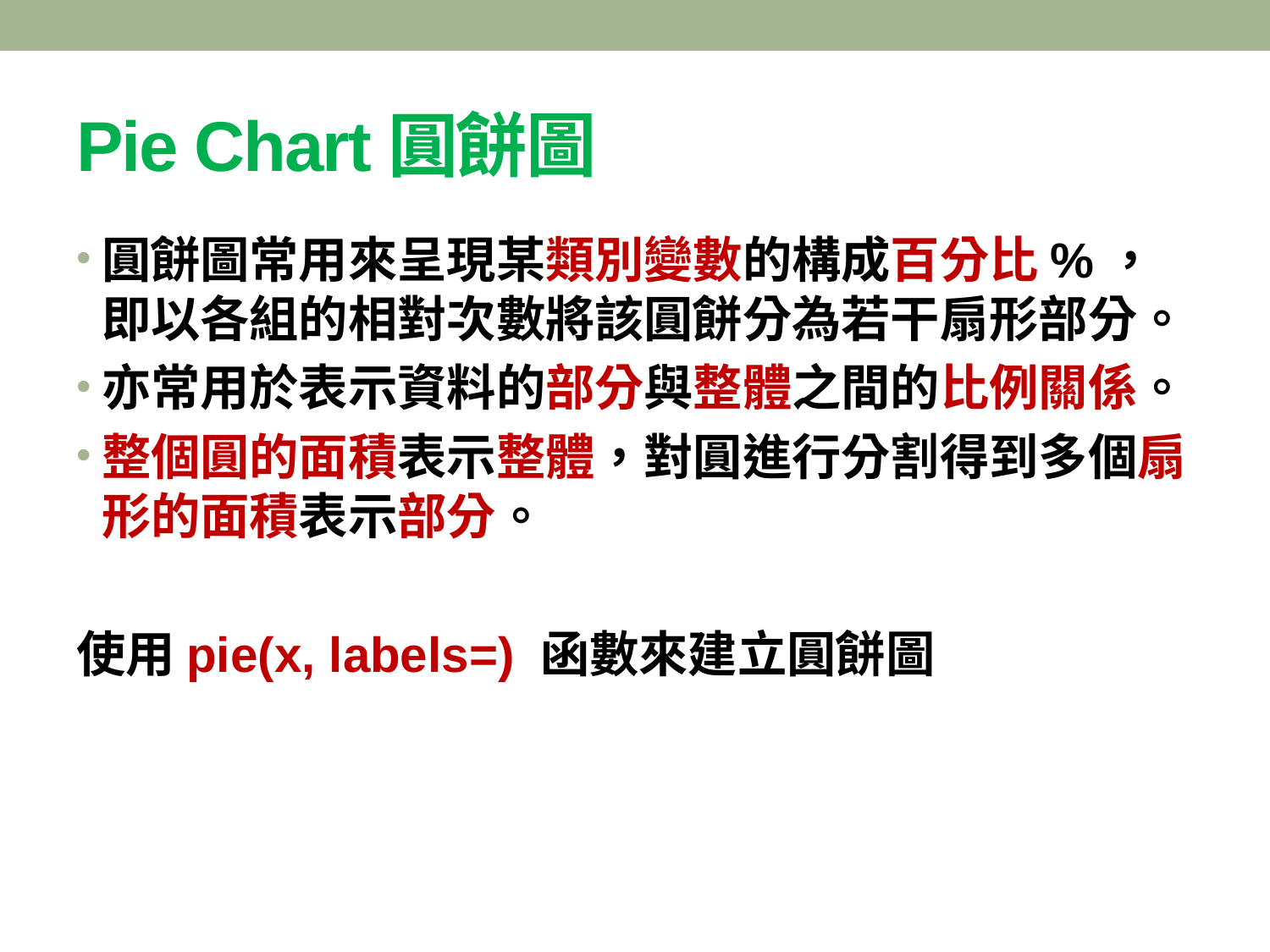

# Pie Chart圓餅圖
圓餅圖常用來呈現某類別變數的構成百分比%，即以各組的相對次數將該圓餅分為若干扇形部分。
亦常用於表示資料的部分與整體之間的比例關係。
整個圓的面積表示整體，對圓進行分割得到多個扇形的面積表示部分。

使用pie(x, labels=) 函數來建立圓餅圖